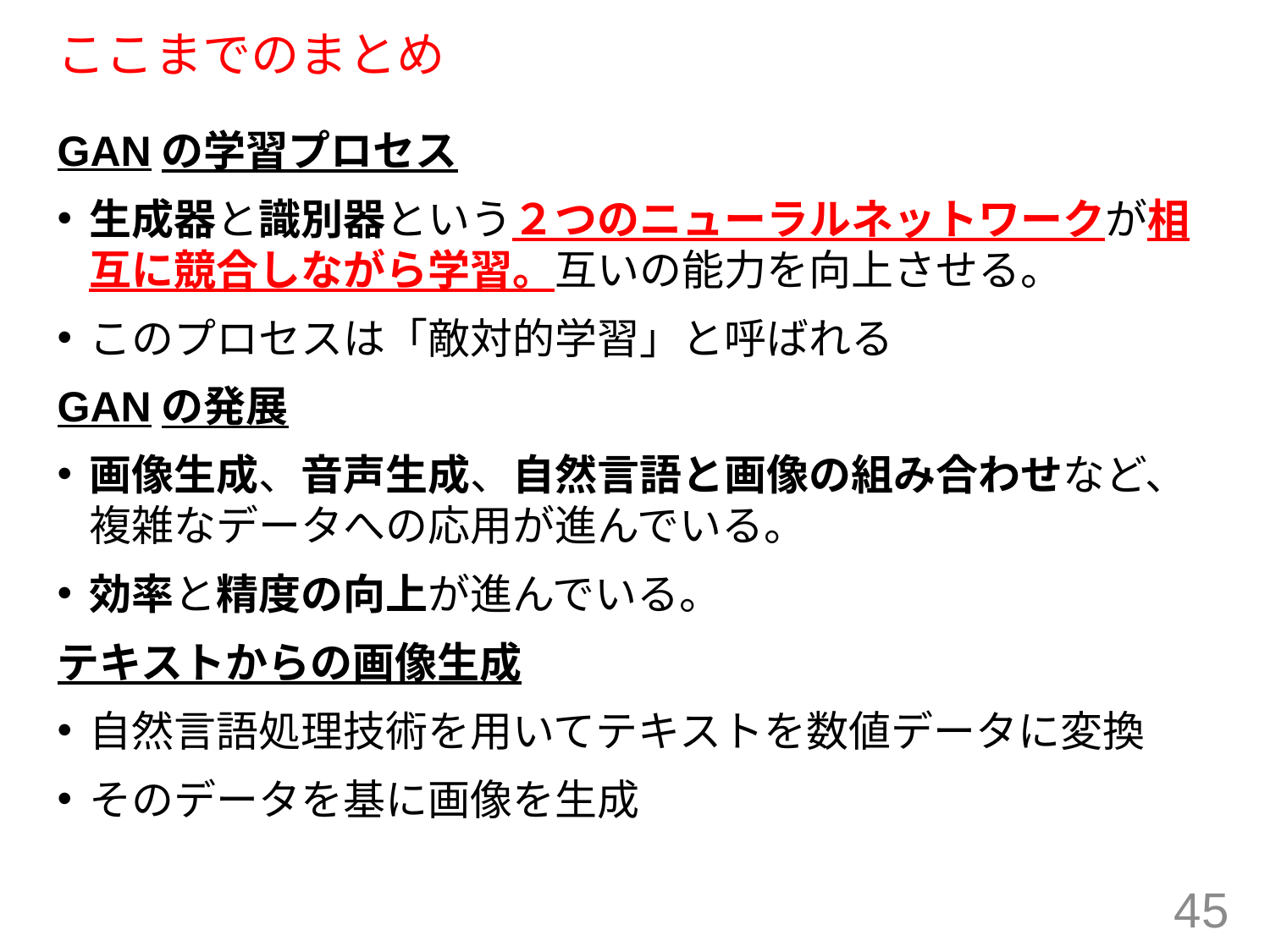

# ここまでのまとめ
GANの学習プロセス
生成器と識別器という２つのニューラルネットワークが相互に競合しながら学習。互いの能力を向上させる。
このプロセスは「敵対的学習」と呼ばれる
GANの発展
画像生成、音声生成、自然言語と画像の組み合わせなど、複雑なデータへの応用が進んでいる。
効率と精度の向上が進んでいる。
テキストからの画像生成
自然言語処理技術を用いてテキストを数値データに変換
そのデータを基に画像を生成
45